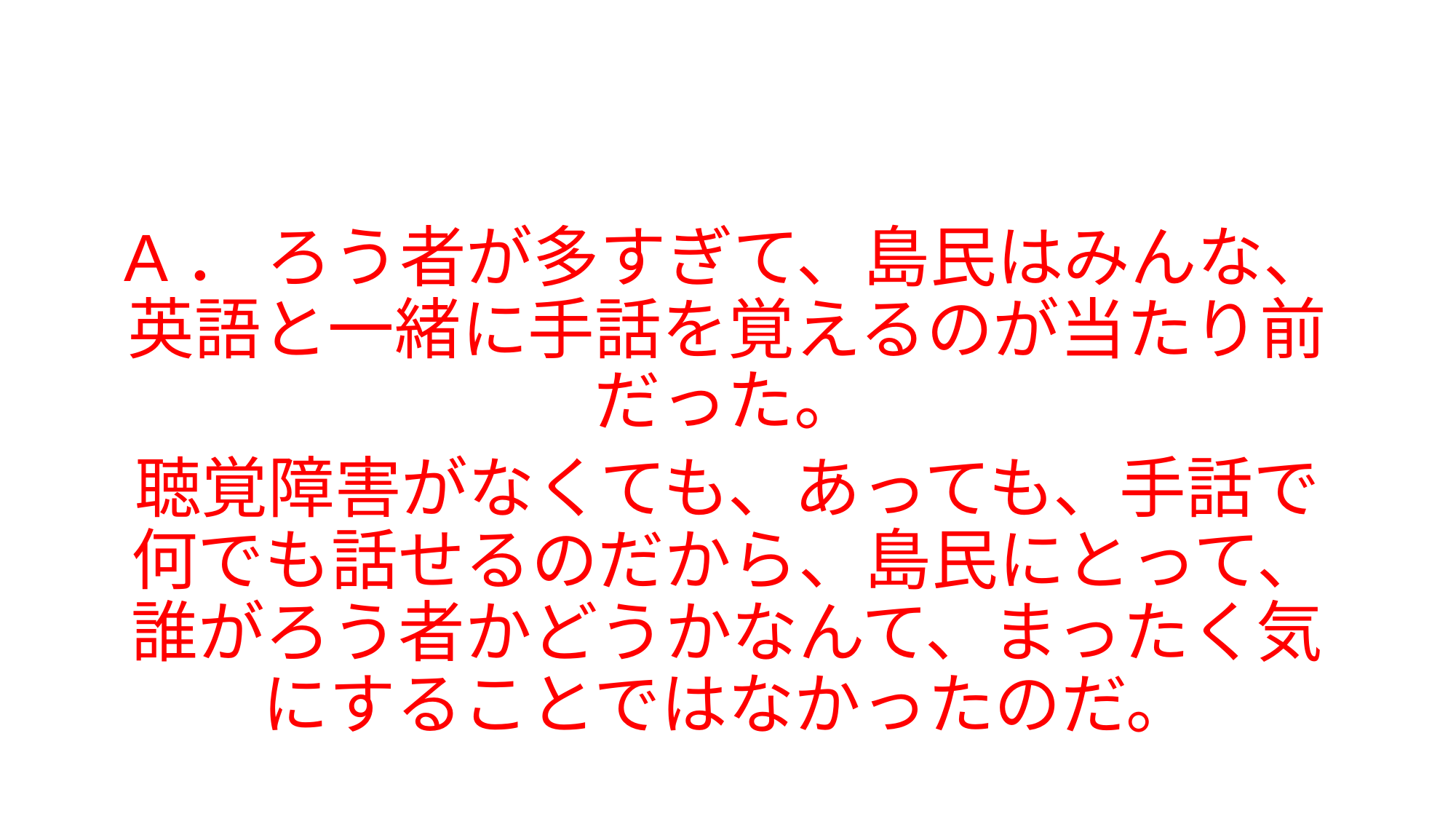

A． ろう者が多すぎて、島民はみんな、英語と一緒に手話を覚えるのが当たり前だった。
聴覚障害がなくても、あっても、手話で何でも話せるのだから、島民にとって、誰がろう者かどうかなんて、まったく気にすることではなかったのだ。